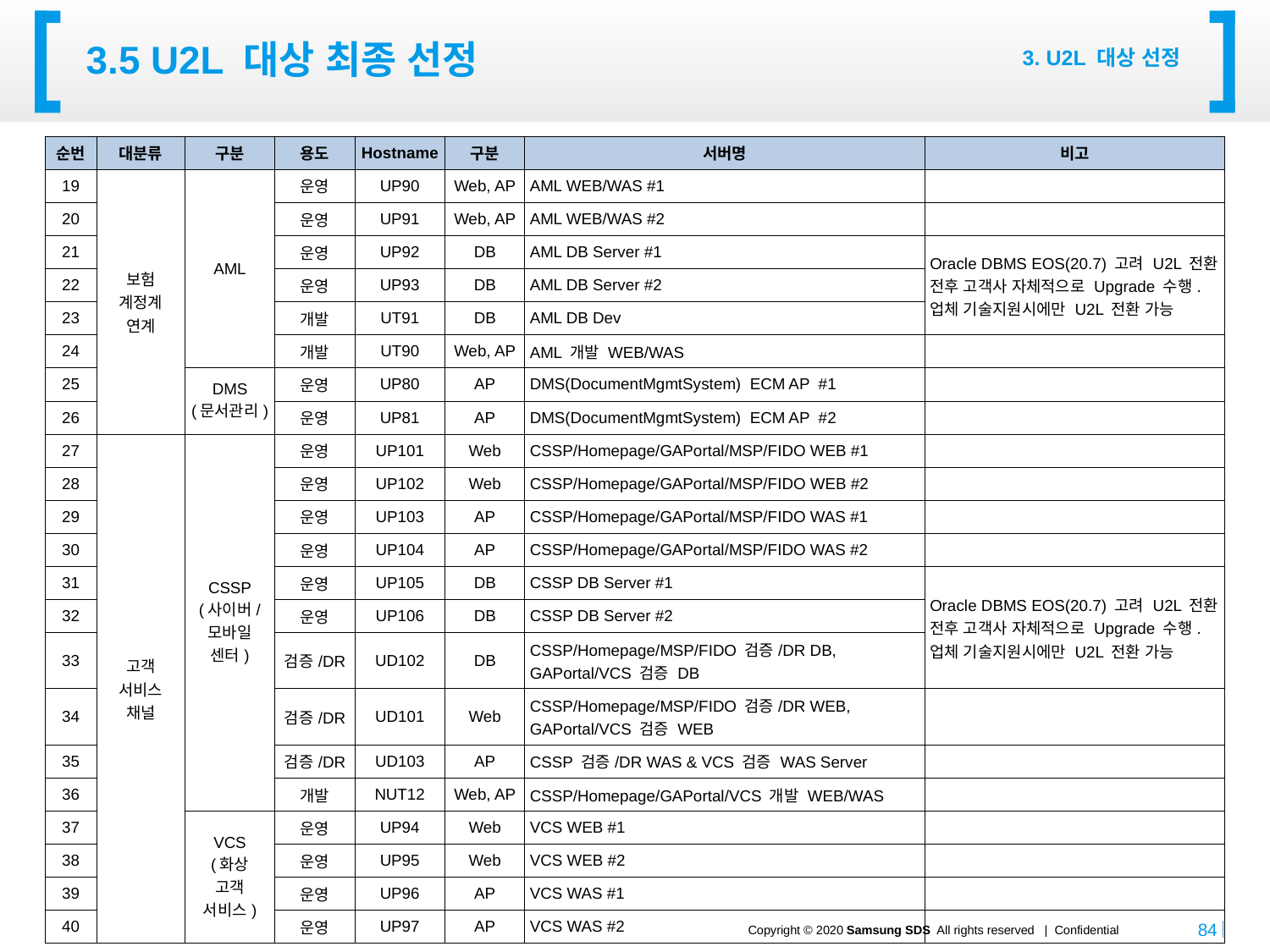

# 3.5 u2l 대상 최종 선정
3. U2L 대상 선정
| 순번 | 대분류 | 구분 | 용도 | Hostname | 구분 | 서버명 | 비고 |
| --- | --- | --- | --- | --- | --- | --- | --- |
| 19 | 보험 계정계 연계 | AML | 운영 | UP90 | Web, AP | AML WEB/WAS #1 |  |
| 20 |  |  | 운영 | UP91 | Web, AP | AML WEB/WAS #2 |  |
| 21 |  |  | 운영 | UP92 | DB | AML DB Server #1 | Oracle DBMS EOS(20.7) 고려 U2L 전환 전후 고객사 자체적으로 Upgrade 수행. 업체 기술지원시에만 U2L 전환 가능 |
| 22 |  |  | 운영 | UP93 | DB | AML DB Server #2 |  |
| 23 |  |  | 개발 | UT91 | DB | AML DB Dev |  |
| 24 |  |  | 개발 | UT90 | Web, AP | AML 개발 WEB/WAS |  |
| 25 |  | DMS (문서관리) | 운영 | UP80 | AP | DMS(DocumentMgmtSystem) ECM AP #1 |  |
| 26 |  |  | 운영 | UP81 | AP | DMS(DocumentMgmtSystem) ECM AP #2 |  |
| 27 | 고객 서비스 채널 | CSSP (사이버/ 모바일 센터) | 운영 | UP101 | Web | CSSP/Homepage/GAPortal/MSP/FIDO WEB #1 |  |
| 28 |  |  | 운영 | UP102 | Web | CSSP/Homepage/GAPortal/MSP/FIDO WEB #2 |  |
| 29 |  |  | 운영 | UP103 | AP | CSSP/Homepage/GAPortal/MSP/FIDO WAS #1 |  |
| 30 |  |  | 운영 | UP104 | AP | CSSP/Homepage/GAPortal/MSP/FIDO WAS #2 |  |
| 31 |  |  | 운영 | UP105 | DB | CSSP DB Server #1 | Oracle DBMS EOS(20.7) 고려 U2L 전환 전후 고객사 자체적으로 Upgrade 수행. 업체 기술지원시에만 U2L 전환 가능 |
| 32 |  |  | 운영 | UP106 | DB | CSSP DB Server #2 |  |
| 33 |  |  | 검증/DR | UD102 | DB | CSSP/Homepage/MSP/FIDO 검증/DR DB, GAPortal/VCS 검증 DB |  |
| 34 |  |  | 검증/DR | UD101 | Web | CSSP/Homepage/MSP/FIDO 검증/DR WEB, GAPortal/VCS 검증 WEB |  |
| 35 |  |  | 검증/DR | UD103 | AP | CSSP 검증/DR WAS & VCS 검증 WAS Server |  |
| 36 |  |  | 개발 | NUT12 | Web, AP | CSSP/Homepage/GAPortal/VCS 개발 WEB/WAS |  |
| 37 |  | VCS (화상 고객 서비스) | 운영 | UP94 | Web | VCS WEB #1 |  |
| 38 |  |  | 운영 | UP95 | Web | VCS WEB #2 |  |
| 39 |  |  | 운영 | UP96 | AP | VCS WAS #1 |  |
| 40 |  |  | 운영 | UP97 | AP | VCS WAS #2 |  |